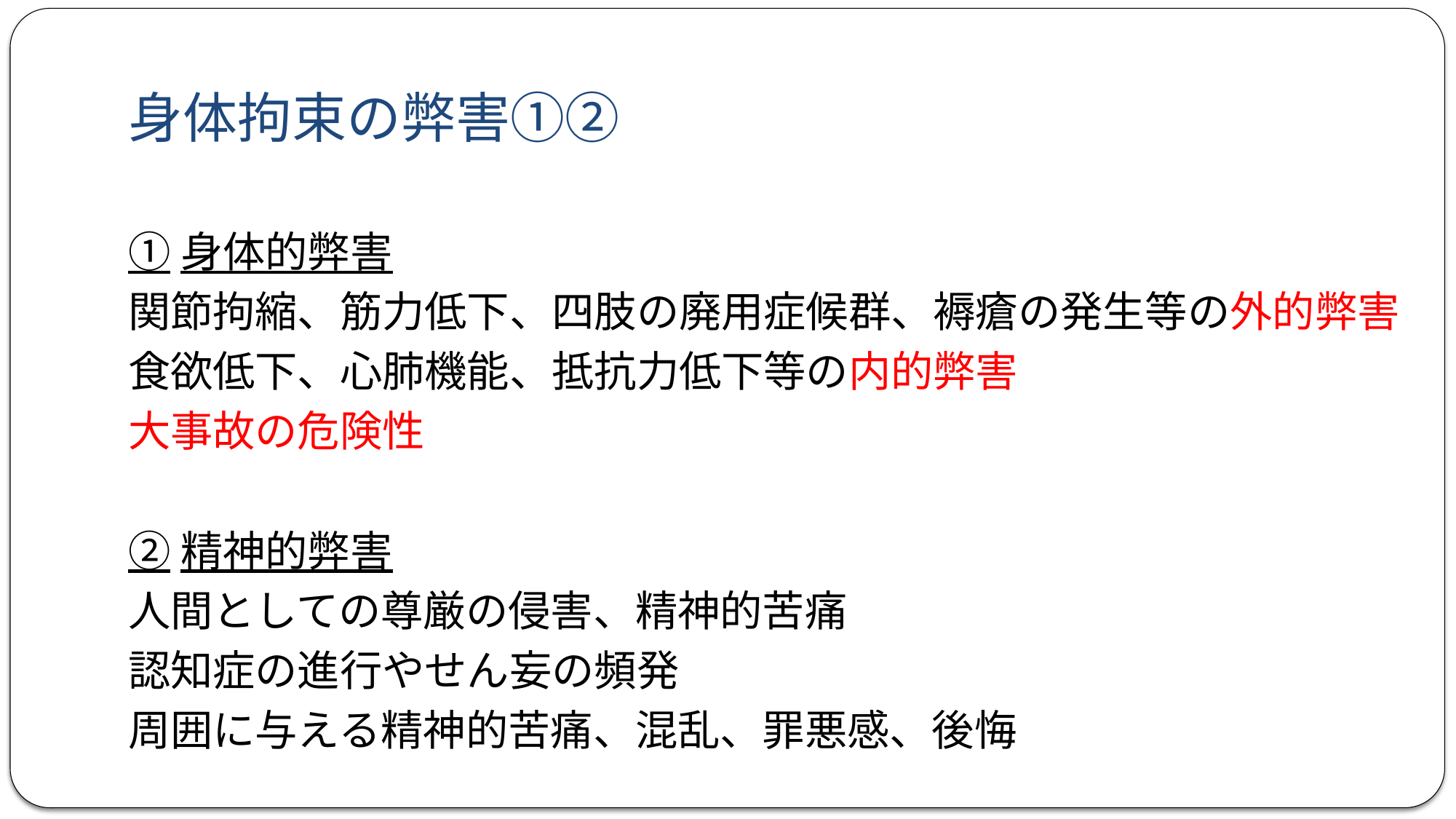

# 身体拘束の弊害①②

①身体的弊害
関節拘縮、筋力低下、四肢の廃用症候群、褥瘡の発生等の外的弊害
食欲低下、心肺機能、抵抗力低下等の内的弊害
大事故の危険性

②精神的弊害
人間としての尊厳の侵害、精神的苦痛
認知症の進行やせん妄の頻発
周囲に与える精神的苦痛、混乱、罪悪感、後悔